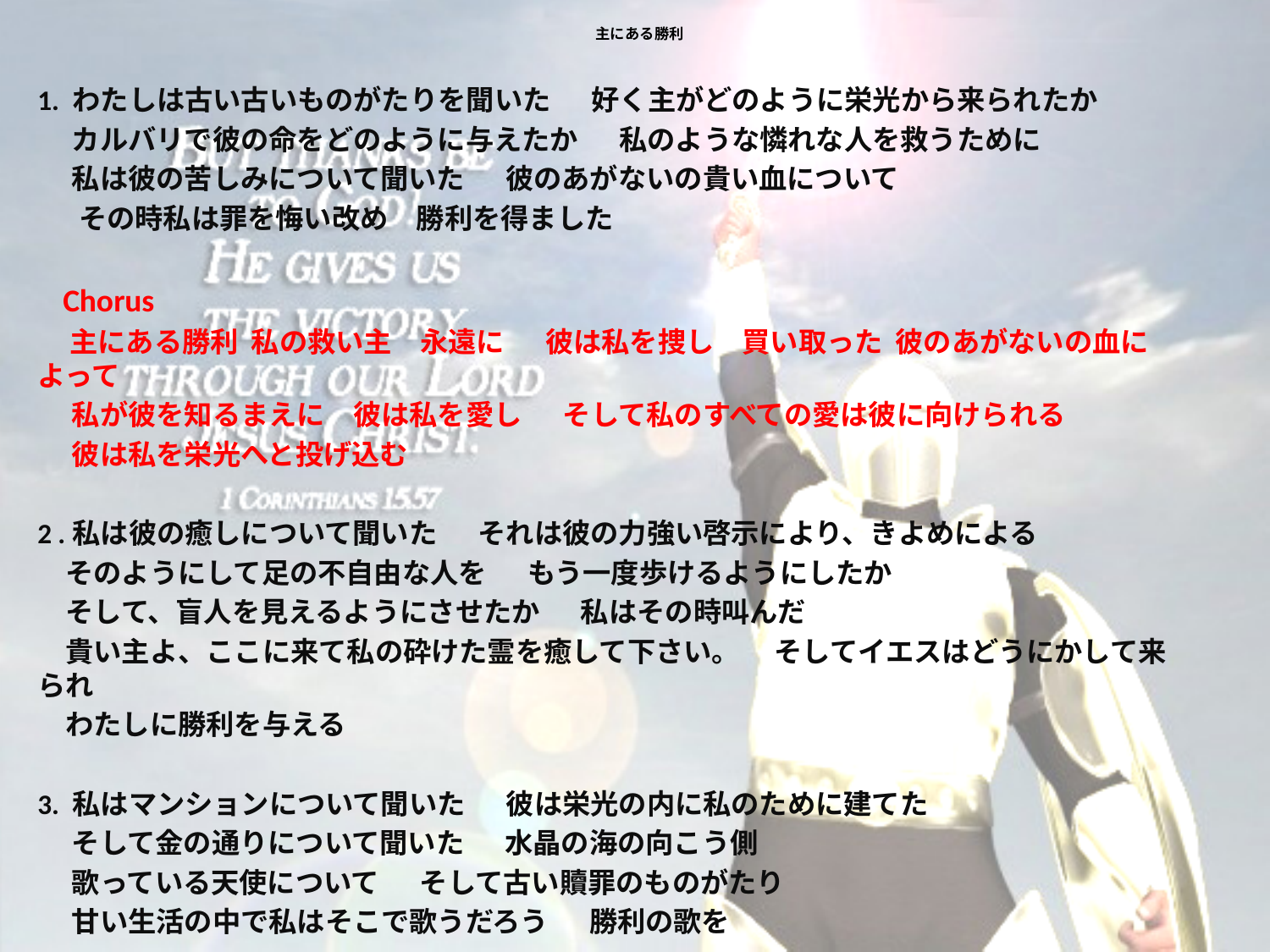

# 主にある勝利
1. わたしは古い古いものがたりを聞いた  　好く主がどのように栄光から来られたか
　 カルバリで彼の命をどのように与えたか  　私のような憐れな人を救うために
　 私は彼の苦しみについて聞いた  　彼のあがないの貴い血について
 　その時私は罪を悔い改め　勝利を得ました

    Chorus
    主にある勝利  私の救い主　永遠に 　 彼は私を捜し　買い取った  彼のあがないの血によって
　 私が彼を知るまえに　彼は私を愛し  　そして私のすべての愛は彼に向けられる
　 彼は私を栄光へと投げ込む

2 .私は彼の癒しについて聞いた  　それは彼の力強い啓示により、きよめによる
　そのようにして足の不自由な人を  　もう一度歩けるようにしたか
　そして、盲人を見えるようにさせたか  　私はその時叫んだ
　貴い主よ、ここに来て私の砕けた霊を癒して下さい。 　そしてイエスはどうにかして来られ
　わたしに勝利を与える

3. 私はマンションについて聞いた  　彼は栄光の内に私のために建てた
　 そして金の通りについて聞いた  　水晶の海の向こう側
　 歌っている天使について  　そして古い贖罪のものがたり
　 甘い生活の中で私はそこで歌うだろう  　勝利の歌を